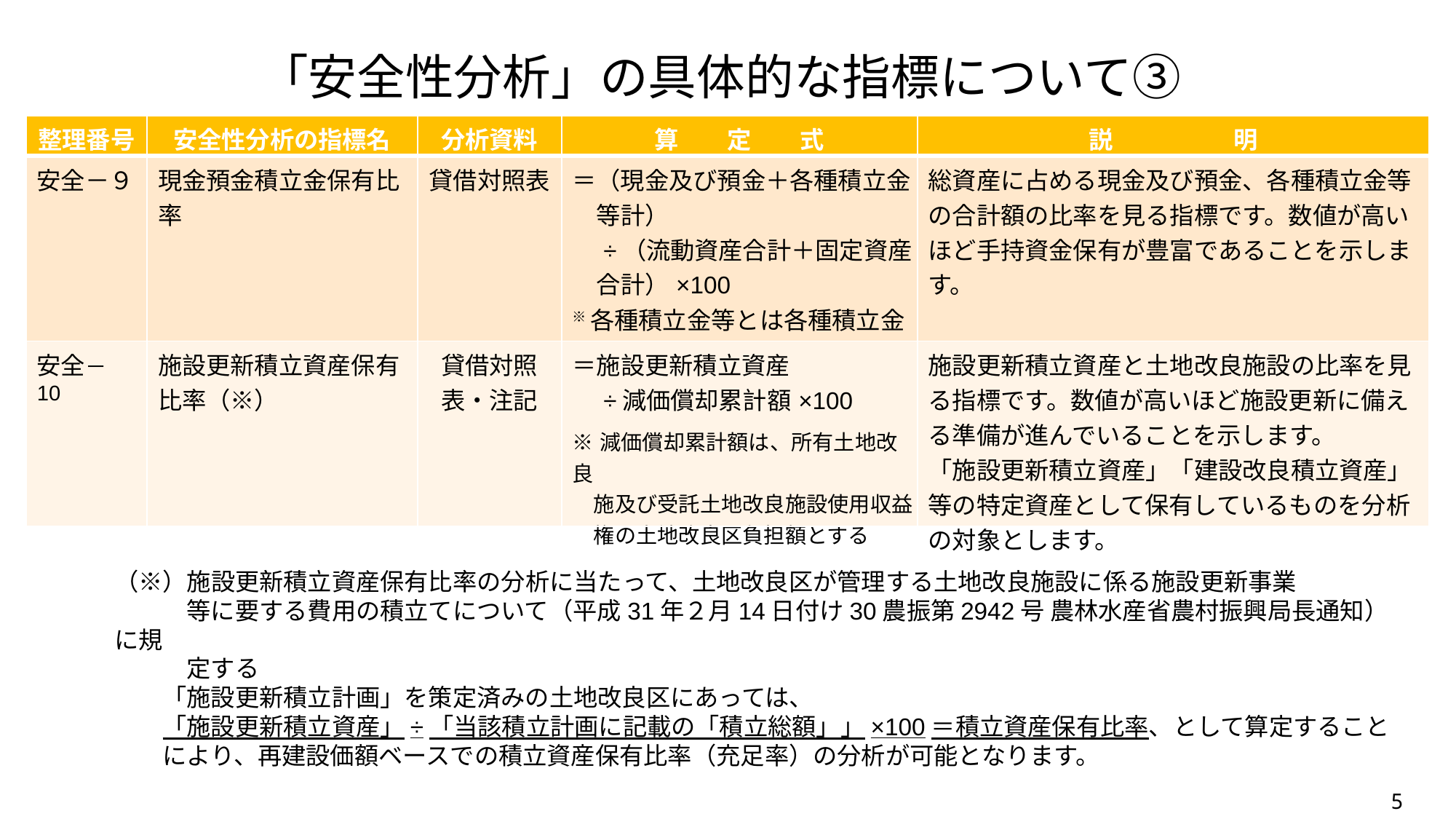

「安全性分析」の具体的な指標について③
| 整理番号 | 安全性分析の指標名 | 分析資料 | 算　　定　　式 | 説　　　　　明 |
| --- | --- | --- | --- | --- |
| 安全－９ | 現金預金積立金保有比率 | 貸借対照表 | ＝（現金及び預金＋各種積立金 　等計） 　÷（流動資産合計＋固定資産 　合計）×100 ※各種積立金等とは各種積立金 　及び各種積立資産をいう | 総資産に占める現金及び預金、各種積立金等の合計額の比率を見る指標です。数値が高いほど手持資金保有が豊富であることを示します。 |
| 安全－10 | 施設更新積立資産保有比率（※） | 貸借対照表・注記 | ＝施設更新積立資産 　÷減価償却累計額×100 ※減価償却累計額は、所有土地改良 　施及び受託土地改良施設使用収益 　権の土地改良区負担額とする | 施設更新積立資産と土地改良施設の比率を見る指標です。数値が高いほど施設更新に備える準備が進んでいることを示します。 「施設更新積立資産」「建設改良積立資産」等の特定資産として保有しているものを分析の対象とします。 |
（※）施設更新積立資産保有比率の分析に当たって、土地改良区が管理する土地改良施設に係る施設更新事業
　　　等に要する費用の積立てについて（平成31年２月14日付け30農振第2942号 農林水産省農村振興局長通知）に規
　　　定する
　　「施設更新積立計画」を策定済みの土地改良区にあっては、
　　「施設更新積立資産」÷「当該積立計画に記載の「積立総額」」×100＝積立資産保有比率、として算定すること
　　により、再建設価額ベースでの積立資産保有比率（充足率）の分析が可能となります。
5